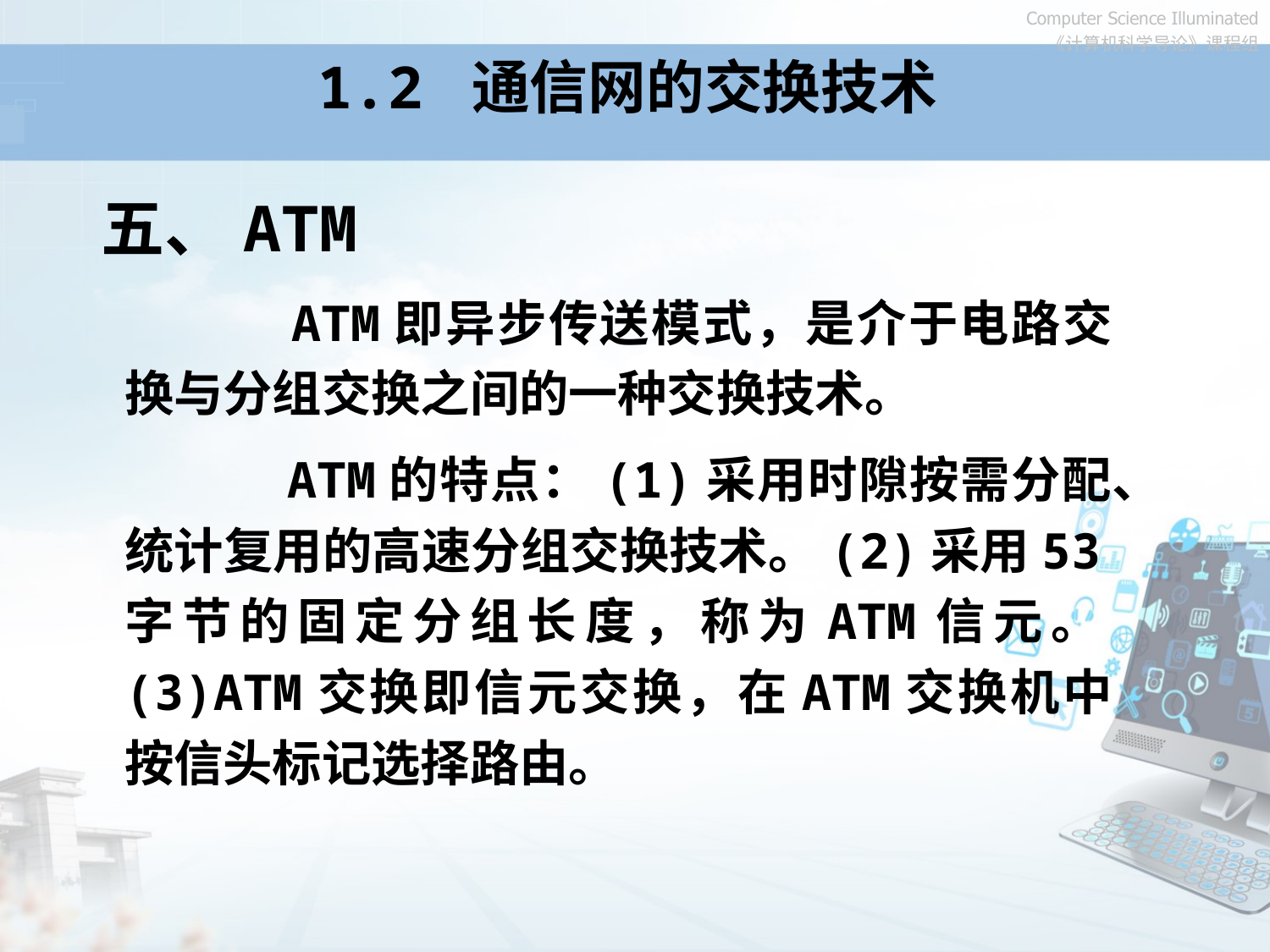

# 1.2 通信网的交换技术
五、ATM
      ATM即异步传送模式，是介于电路交换与分组交换之间的一种交换技术。
      ATM的特点：(1)采用时隙按需分配、统计复用的高速分组交换技术。(2)采用53字节的固定分组长度，称为ATM信元。(3)ATM交换即信元交换，在ATM交换机中按信头标记选择路由。